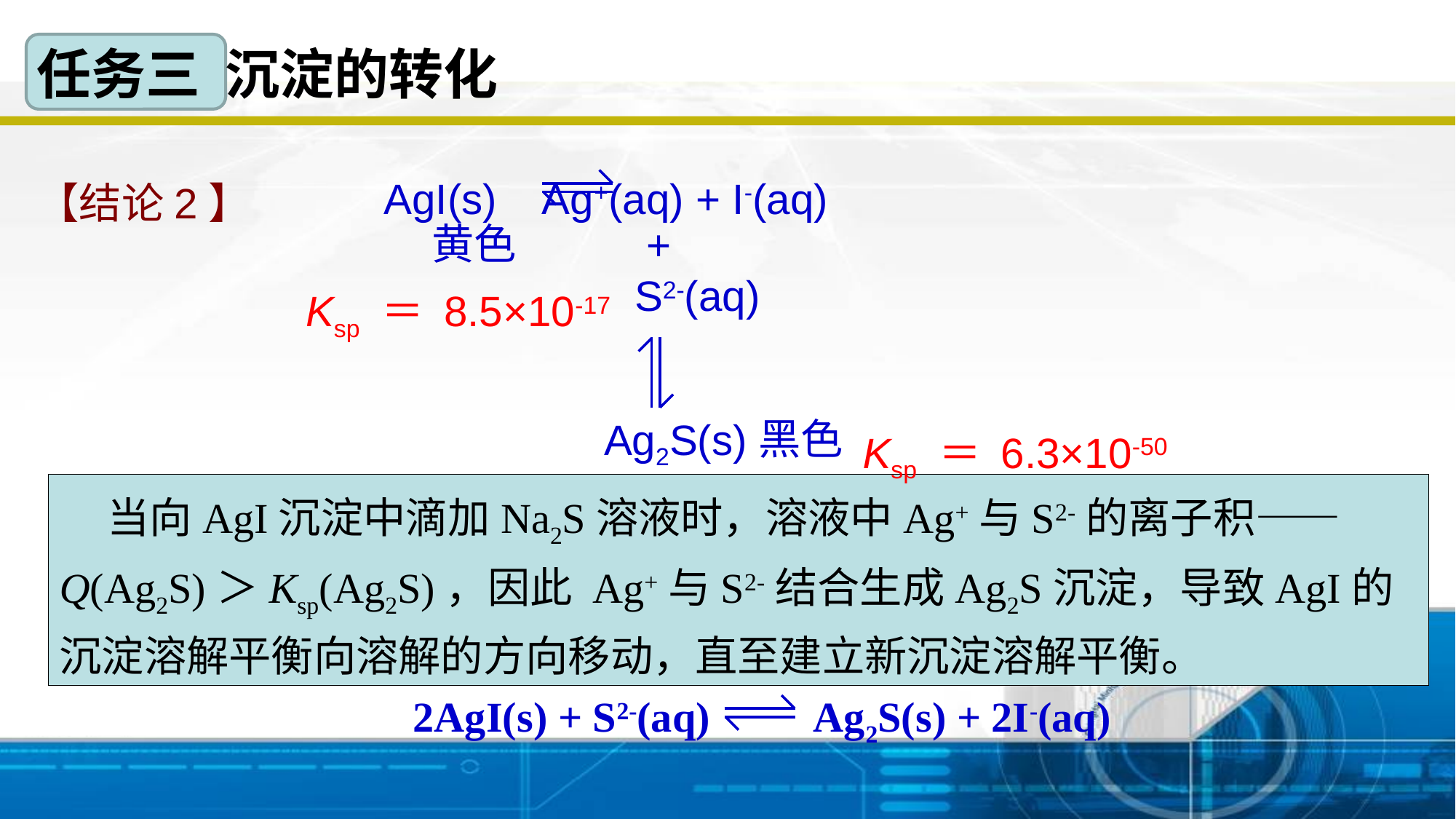

任务三  沉淀的转化
   AgI(s)    Ag+(aq) + I-(aq)
【结论2】
黄色
 +
S2-(aq)
Ksp ＝ 8.5×10-17
Ksp ＝ 6.3×10-50
黑色
Ag2S(s)
    当向AgI沉淀中滴加Na2S溶液时，溶液中Ag+与S2-的离子积—— Q(Ag2S)＞Ksp(Ag2S)，因此 Ag+与S2-结合生成Ag2S沉淀，导致AgI的沉淀溶解平衡向溶解的方向移动，直至建立新沉淀溶解平衡。
2AgI(s) + S2-(aq)          Ag2S(s) + 2I-(aq)